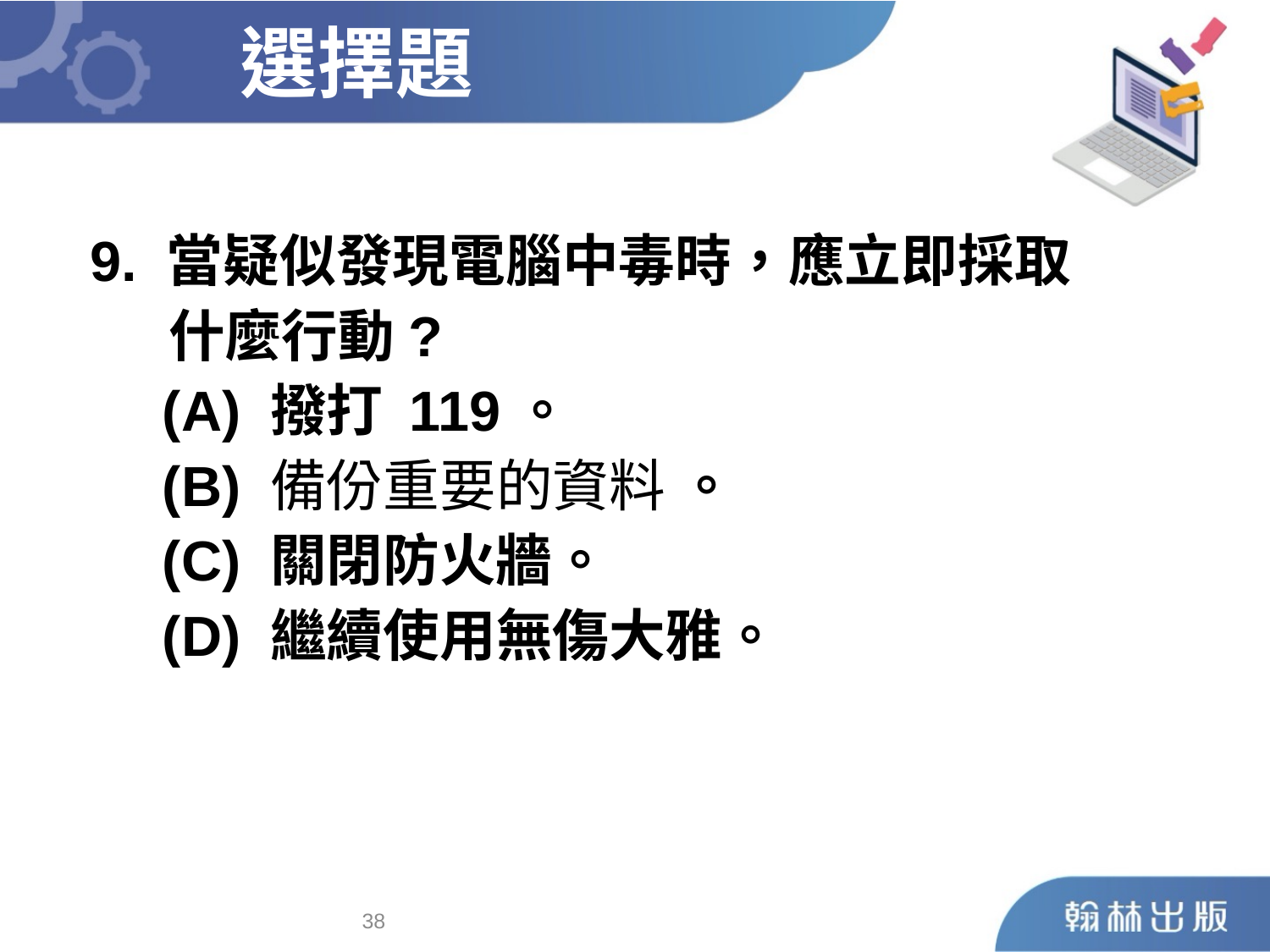

選擇題
9. 當疑似發現電腦中毒時，應立即採取
     什麼行動?
	   (A) 撥打 119。
	   (B) 備份重要的資料 。
	   (C) 關閉防火牆。
	   (D) 繼續使用無傷大雅。
38